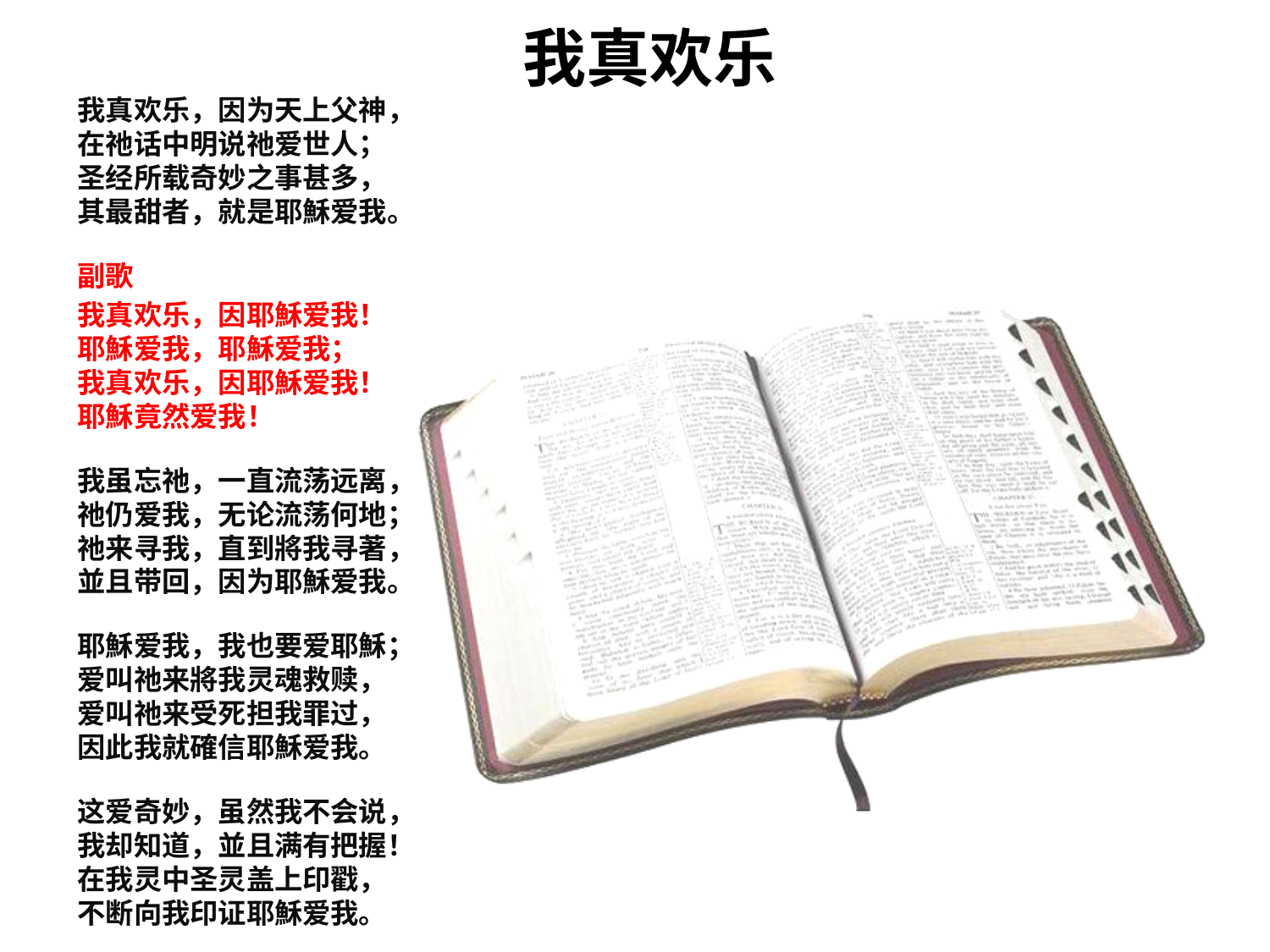

# 我真欢乐
我真欢乐，因为天上父神，
在祂话中明说祂爱世人；
圣经所载奇妙之事甚多，
其最甜者，就是耶穌爱我。

副歌
我真欢乐，因耶穌爱我！
耶穌爱我，耶穌爱我；
我真欢乐，因耶穌爱我！
耶穌竟然爱我！

我虽忘祂，一直流荡远离，
祂仍爱我，无论流荡何地；
祂来寻我，直到將我寻著，
並且带回，因为耶穌爱我。

耶穌爱我，我也要爱耶穌；
爱叫祂来將我灵魂救赎，
爱叫祂来受死担我罪过，
因此我就確信耶穌爱我。

这爱奇妙，虽然我不会说，
我却知道，並且满有把握！
在我灵中圣灵盖上印戳，
不断向我印证耶穌爱我。